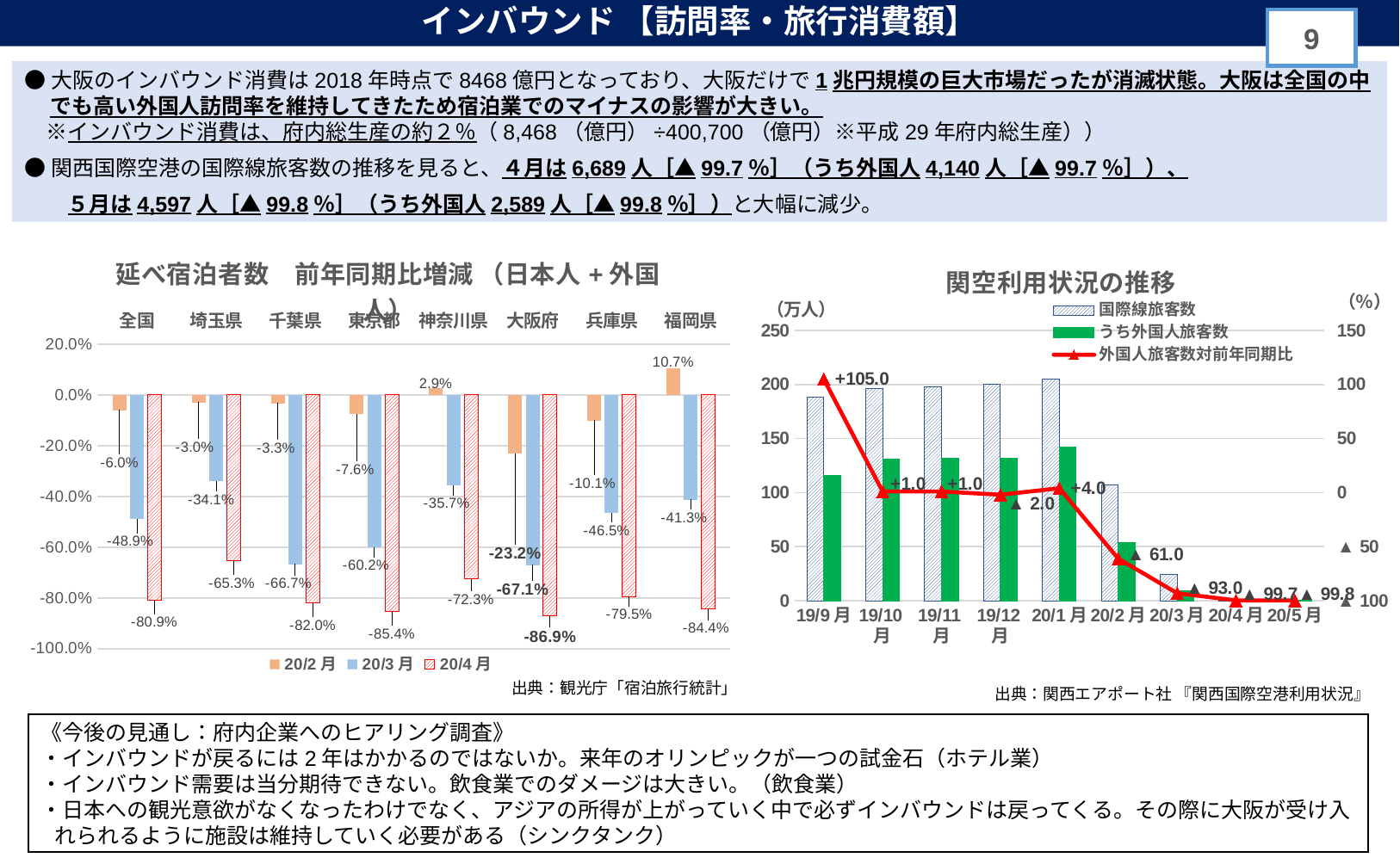

インバウンド 【訪問率・旅行消費額】
9
●大阪のインバウンド消費は2018年時点で8468億円となっており、大阪だけで1兆円規模の巨大市場だったが消滅状態。大阪は全国の中でも高い外国人訪問率を維持してきたため宿泊業でのマイナスの影響が大きい。
　※インバウンド消費は、府内総生産の約２％（8,468（億円）÷400,700（億円）※平成29年府内総生産））
●関西国際空港の国際線旅客数の推移を見ると、４月は6,689人［▲99.7％］（うち外国人4,140人［▲99.7％］）、
　　５月は4,597人［▲99.8％］（うち外国人2,589人［▲99.8％］）と大幅に減少。

### Chart: 延べ宿泊者数　前年同期比増減 （日本人+外国人）

| Category | 20/2月 | 20/3月 | 20/4月 |
|---|---|---|---|
| 全国 | -0.0596904541330332 | -0.489 | -0.809 |
| 埼玉県 | -0.02973263241196089 | -0.341 | -0.653 |
| 千葉県 | -0.03253514599103968 | -0.667 | -0.82 |
| 東京都 | -0.07594347545415725 | -0.602 | -0.854 |
| 神奈川県 | 0.028583825639998617 | -0.357 | -0.723 |
| 大阪府 | -0.23228748442475422 | -0.671 | -0.869 |
| 兵庫県 | -0.1010582261661842 | -0.465 | -0.795 |
| 福岡県 | 0.10665080058931142 | -0.413 | -0.844 |

### Chart: 関空利用状況の推移

| Category | 国際線旅客数 | うち外国人旅客数 | 外国人旅客数対前年同期比 |
|---|---|---|---|
| 19/9月 | 188.0 | 116.0 | 105.0 |
| 19/10月 | 196.0 | 131.0 | 1.0 |
| 19/11月 | 198.0 | 132.0 | 1.0 |
| 19/12月 | 200.0 | 132.0 | -2.0 |
| 20/1月 | 205.0 | 142.0 | 4.0 |
| 20/2月 | 107.0 | 54.0 | -61.0 |
| 20/3月 | 24.0 | 9.0 | -93.0 |
| 20/4月 | 0.7 | 0.4 | -99.7 |
| 20/5月 | 0.5 | 0.3 | -99.8 |
出典：観光庁「宿泊旅行統計」
出典：関西エアポート社 『関西国際空港利用状況』
《今後の見通し：府内企業へのヒアリング調査》
・インバウンドが戻るには2年はかかるのではないか。来年のオリンピックが一つの試金石（ホテル業）
・インバウンド需要は当分期待できない。飲食業でのダメージは大きい。（飲食業）
・日本への観光意欲がなくなったわけでなく、アジアの所得が上がっていく中で必ずインバウンドは戻ってくる。その際に大阪が受け入れられるように施設は維持していく必要がある（シンクタンク）